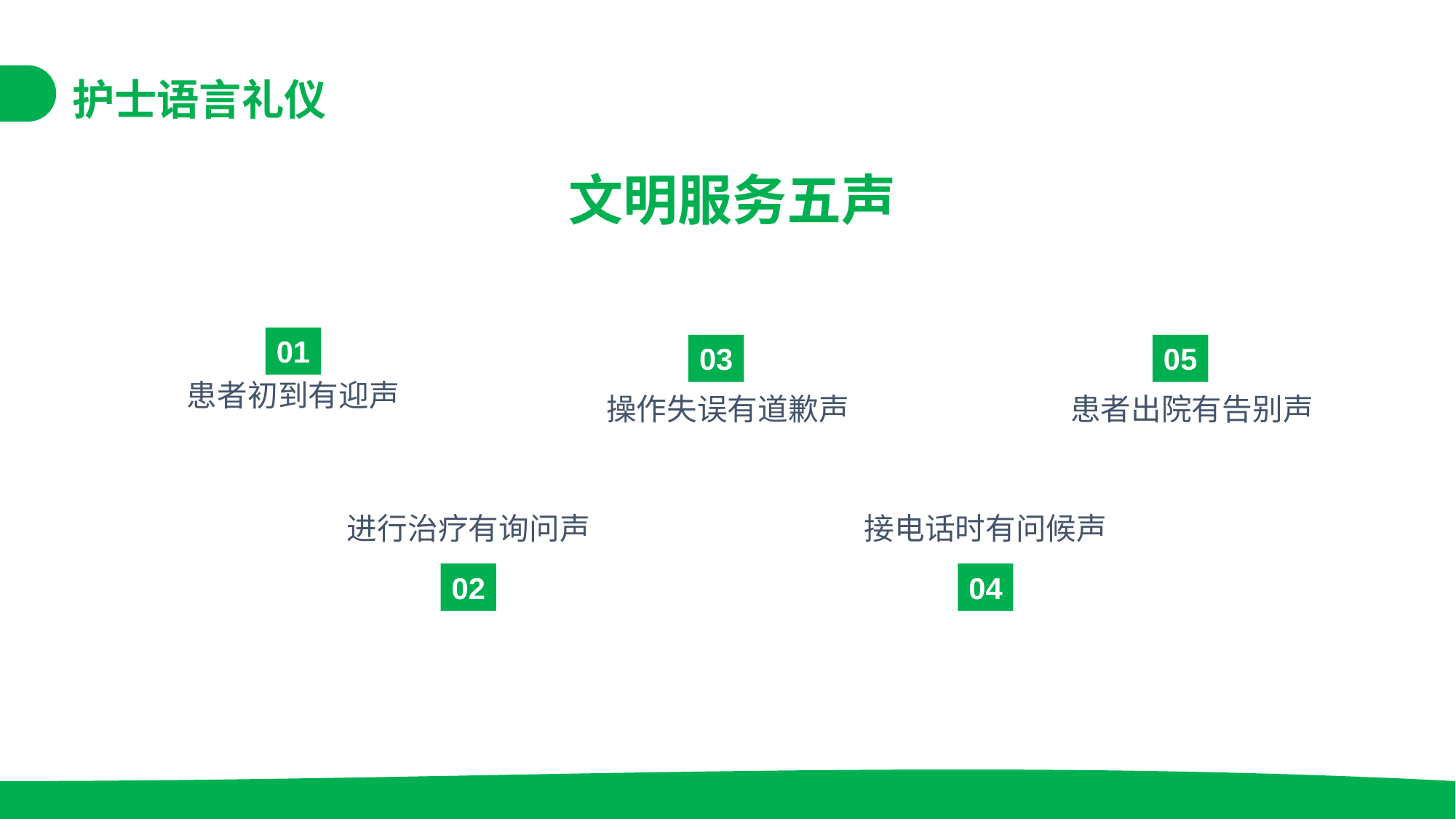

护士语言礼仪

文明服务五声
01
03
05
患者初到有迎声
操作失误有道歉声
患者出院有告别声
进行治疗有询问声
接电话时有问候声
02
04